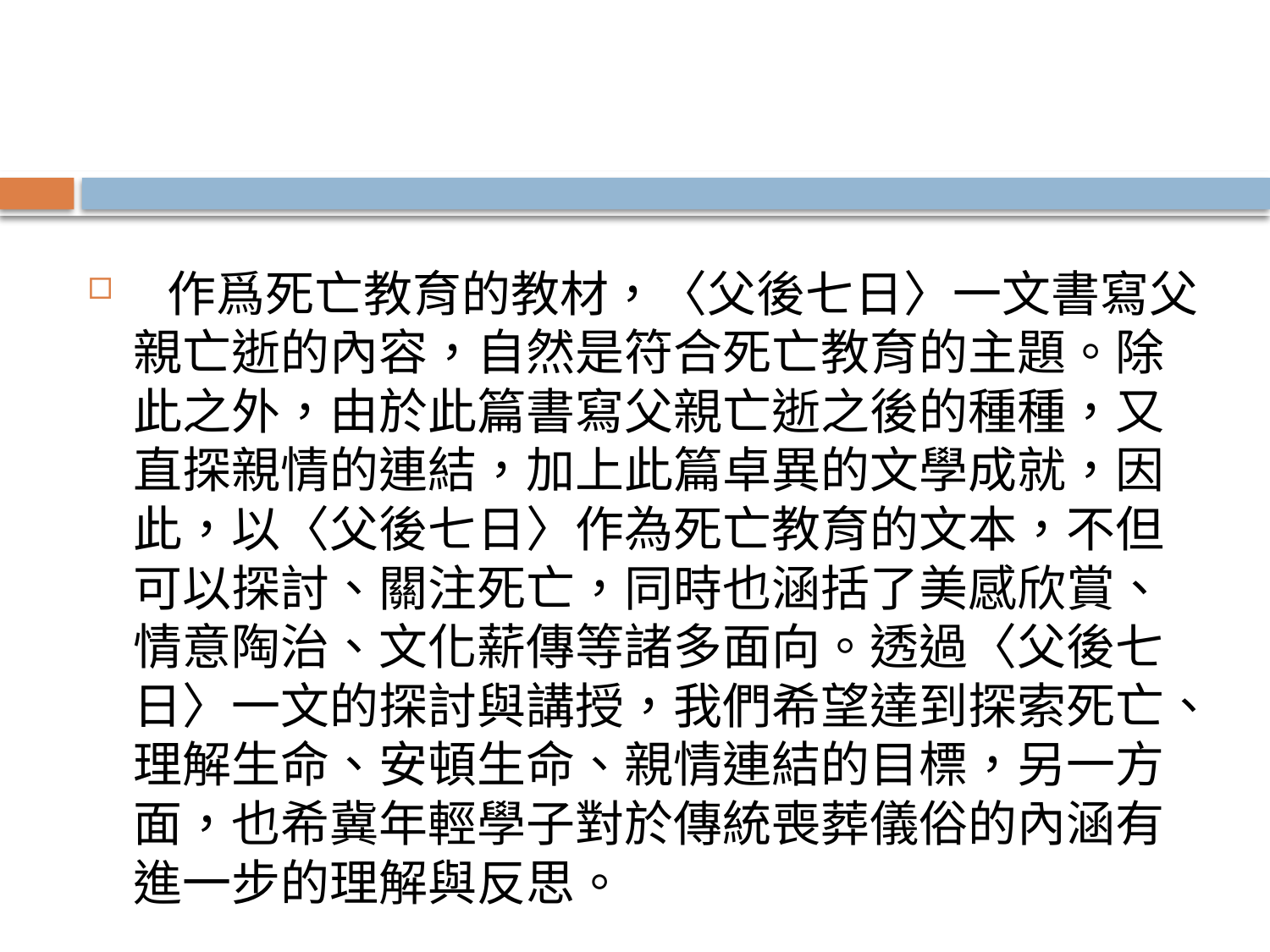

#
  作爲死亡教育的教材，〈父後七日〉一文書寫父親亡逝的內容，自然是符合死亡教育的主題。除此之外，由於此篇書寫父親亡逝之後的種種，又直探親情的連結，加上此篇卓異的文學成就，因此，以〈父後七日〉作為死亡教育的文本，不但可以探討、關注死亡，同時也涵括了美感欣賞、情意陶治、文化薪傳等諸多面向。透過〈父後七日〉一文的探討與講授，我們希望達到探索死亡、理解生命、安頓生命、親情連結的目標，另一方面，也希冀年輕學子對於傳統喪葬儀俗的內涵有進一步的理解與反思。